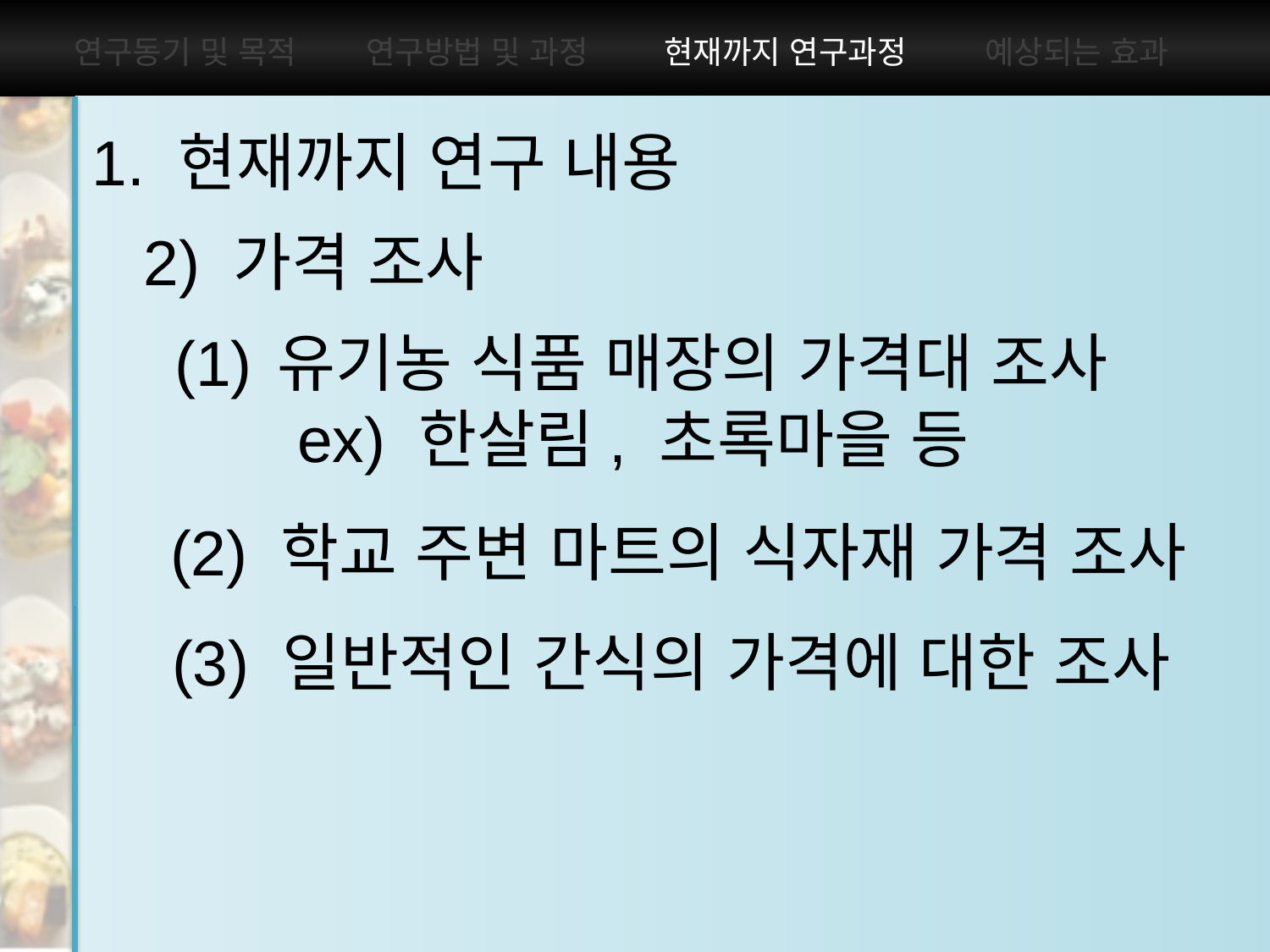

현재까지 연구과정

1. 현재까지 연구 내용
2) 가격 조사
유기농 식품 매장의 가격대 조사
       ex) 한살림, 초록마을 등

Process
&Method
(2) 학교 주변 마트의 식자재 가격 조사
(3) 일반적인 간식의 가격에 대한 조사